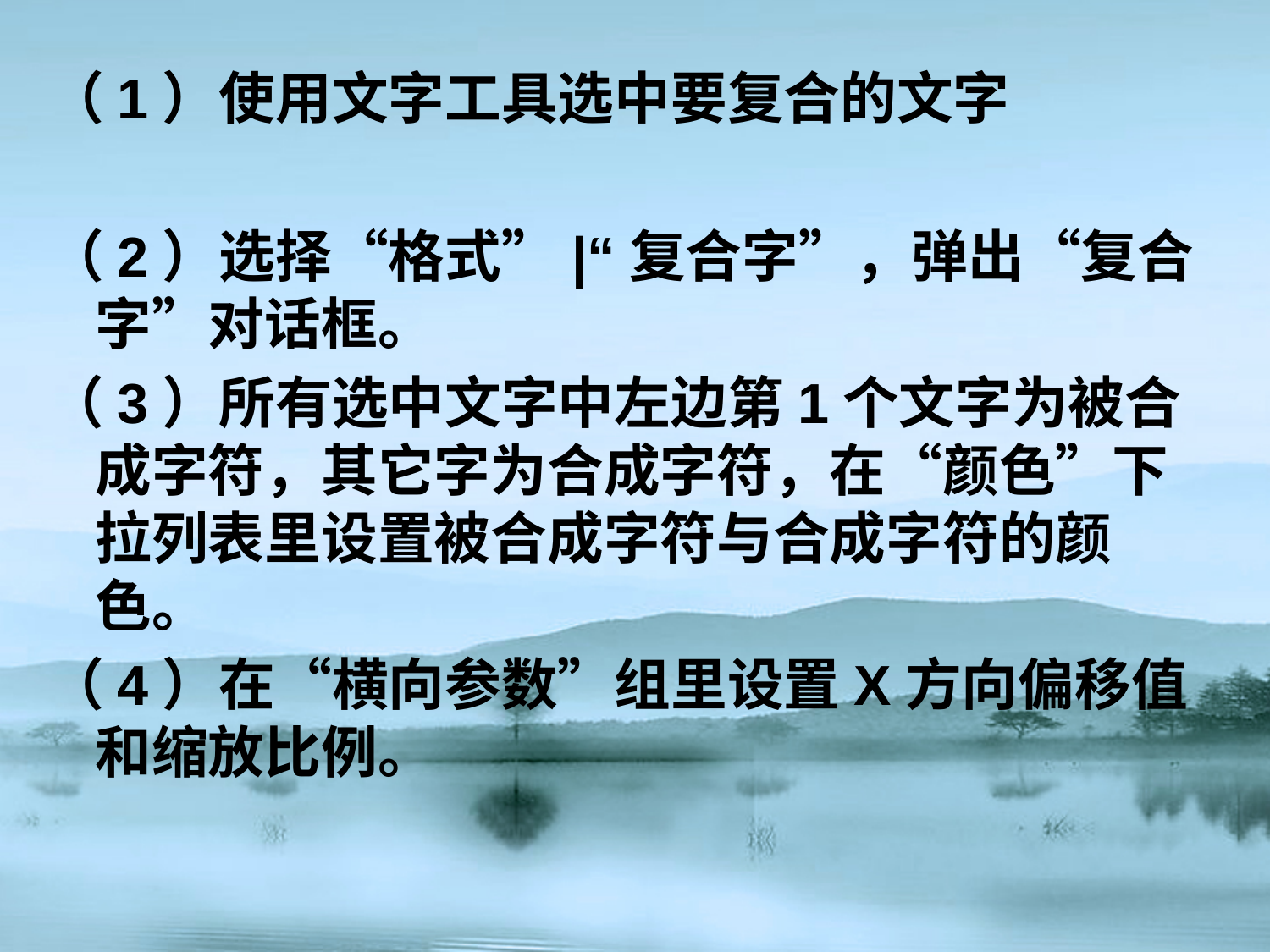

#
（1）使用文字工具选中要复合的文字

（2）选择“格式”|“复合字”，弹出“复合字”对话框。
（3）所有选中文字中左边第1个文字为被合成字符，其它字为合成字符，在“颜色”下拉列表里设置被合成字符与合成字符的颜色。
（4）在“横向参数”组里设置X方向偏移值和缩放比例。